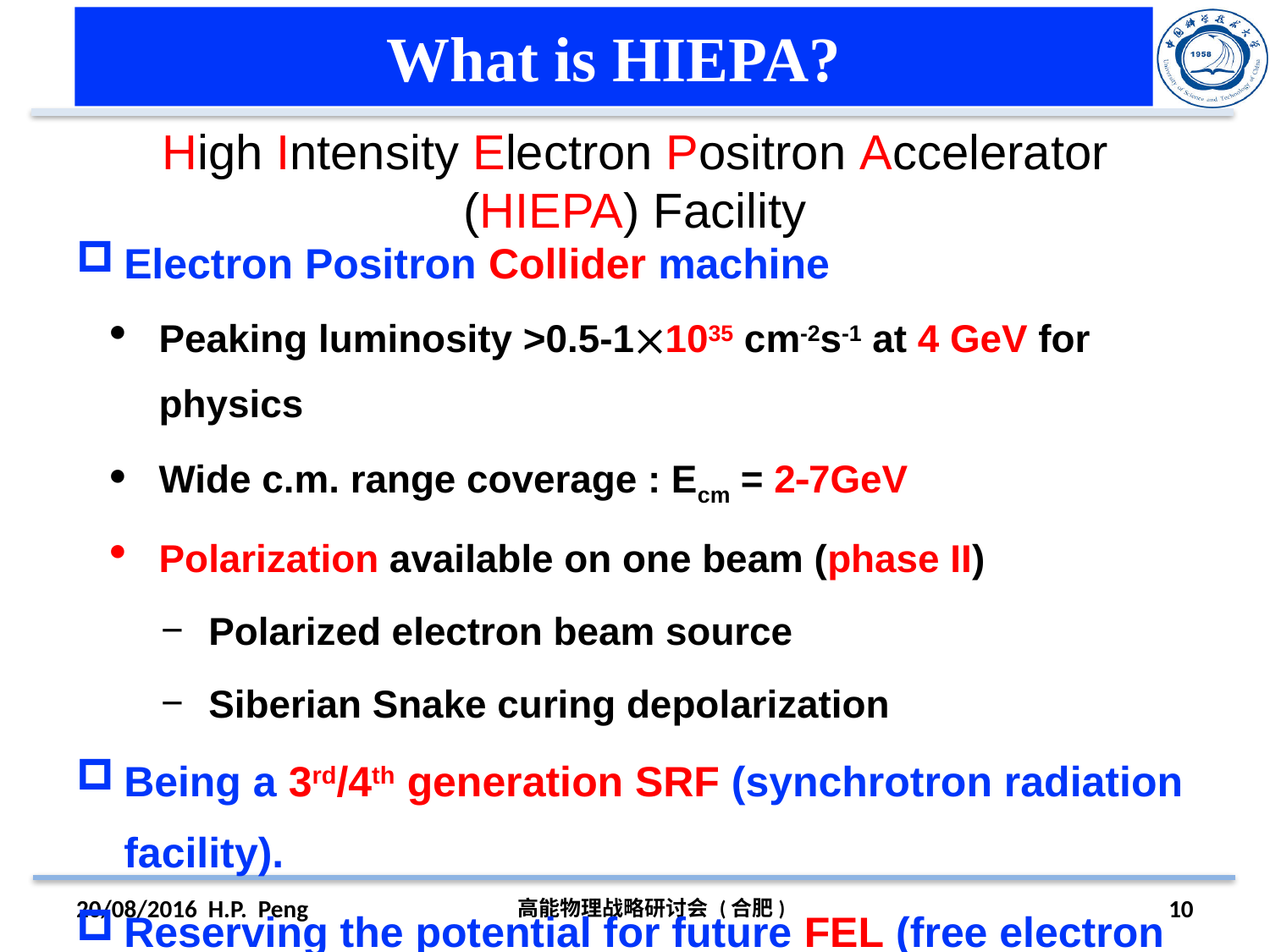

# What is HIEPA?
High Intensity Electron Positron Accelerator (HIEPA) Facility
Electron Positron Collider machine
Peaking luminosity >0.5-1×1035 cm-2s-1 at 4 GeV for physics
Wide c.m. range coverage : Ecm = 2−7GeV
Polarization available on one beam (phase II)
Polarized electron beam source
Siberian Snake curing depolarization
Being a 3rd/4th generation SRF (synchrotron radiation facility).
Reserving the potential for future FEL (free electron laser) study with the long LINAC.
20/08/2016  H.P.  Peng
高能物理战略研讨会 (合肥)
10